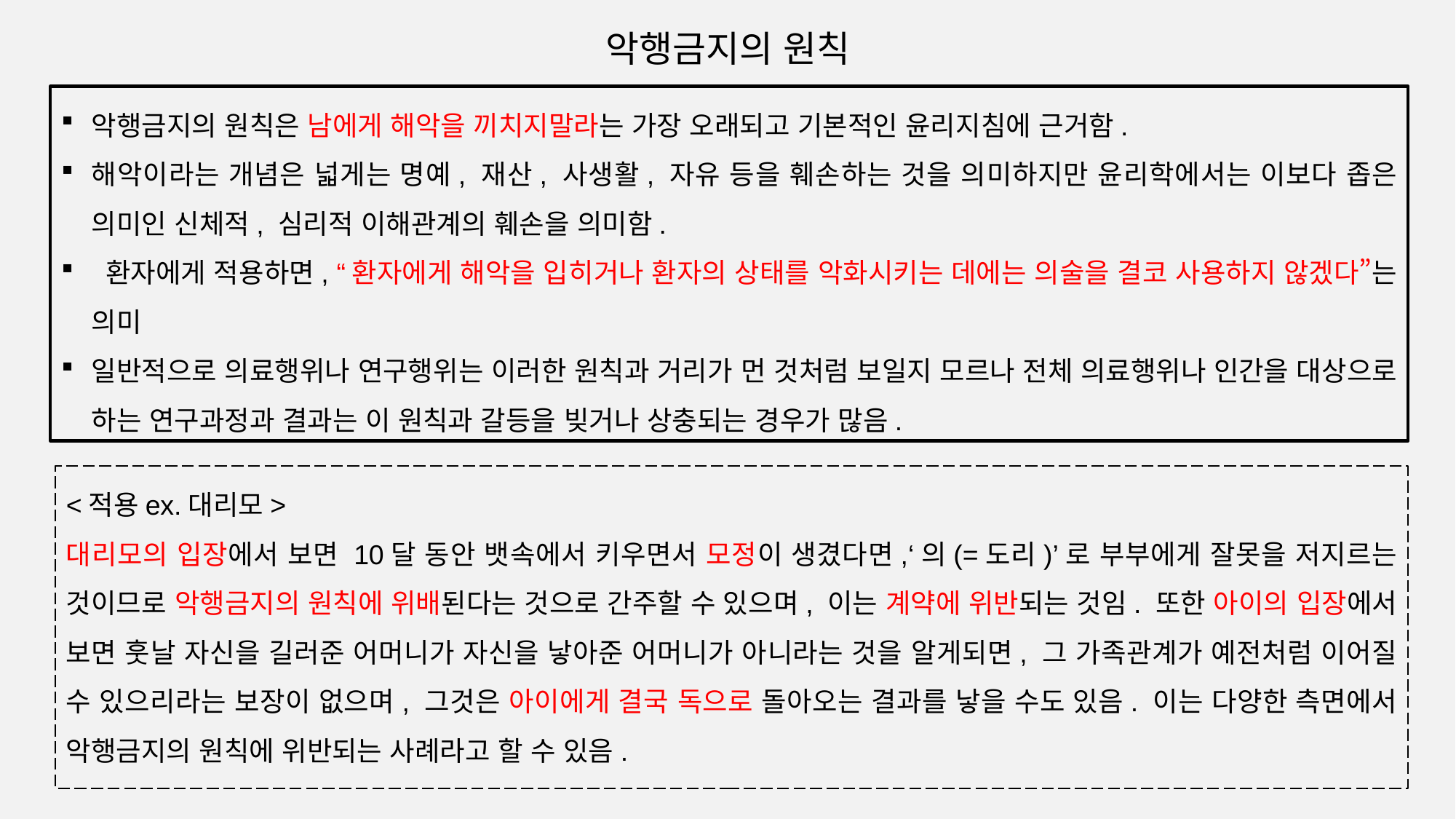

악행금지의 원칙
악행금지의 원칙은 남에게 해악을 끼치지말라는 가장 오래되고 기본적인 윤리지침에 근거함.
해악이라는 개념은 넓게는 명예, 재산, 사생활, 자유 등을 훼손하는 것을 의미하지만 윤리학에서는 이보다 좁은 의미인 신체적, 심리적 이해관계의 훼손을 의미함.
 환자에게 적용하면, “환자에게 해악을 입히거나 환자의 상태를 악화시키는 데에는 의술을 결코 사용하지 않겠다”는 의미
일반적으로 의료행위나 연구행위는 이러한 원칙과 거리가 먼 것처럼 보일지 모르나 전체 의료행위나 인간을 대상으로 하는 연구과정과 결과는 이 원칙과 갈등을 빚거나 상충되는 경우가 많음.
<적용ex.대리모>
대리모의 입장에서 보면 10달 동안 뱃속에서 키우면서 모정이 생겼다면,‘의(=도리)’로 부부에게 잘못을 저지르는 것이므로 악행금지의 원칙에 위배된다는 것으로 간주할 수 있으며, 이는 계약에 위반되는 것임. 또한 아이의 입장에서 보면 훗날 자신을 길러준 어머니가 자신을 낳아준 어머니가 아니라는 것을 알게되면, 그 가족관계가 예전처럼 이어질 수 있으리라는 보장이 없으며, 그것은 아이에게 결국 독으로 돌아오는 결과를 낳을 수도 있음. 이는 다양한 측면에서 악행금지의 원칙에 위반되는 사례라고 할 수 있음.